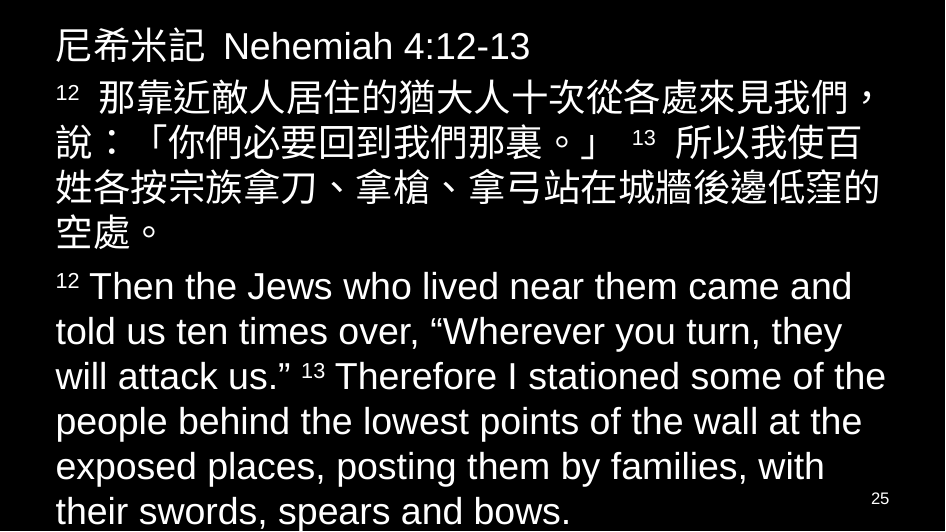

尼希米記 Nehemiah 4:12-13
12 那靠近敵人居住的猶大人十次從各處來見我們，說：「你們必要回到我們那裏。」 13 所以我使百姓各按宗族拿刀、拿槍、拿弓站在城牆後邊低窪的空處。
12 Then the Jews who lived near them came and told us ten times over, “Wherever you turn, they will attack us.” 13 Therefore I stationed some of the people behind the lowest points of the wall at the exposed places, posting them by families, with their swords, spears and bows.

25